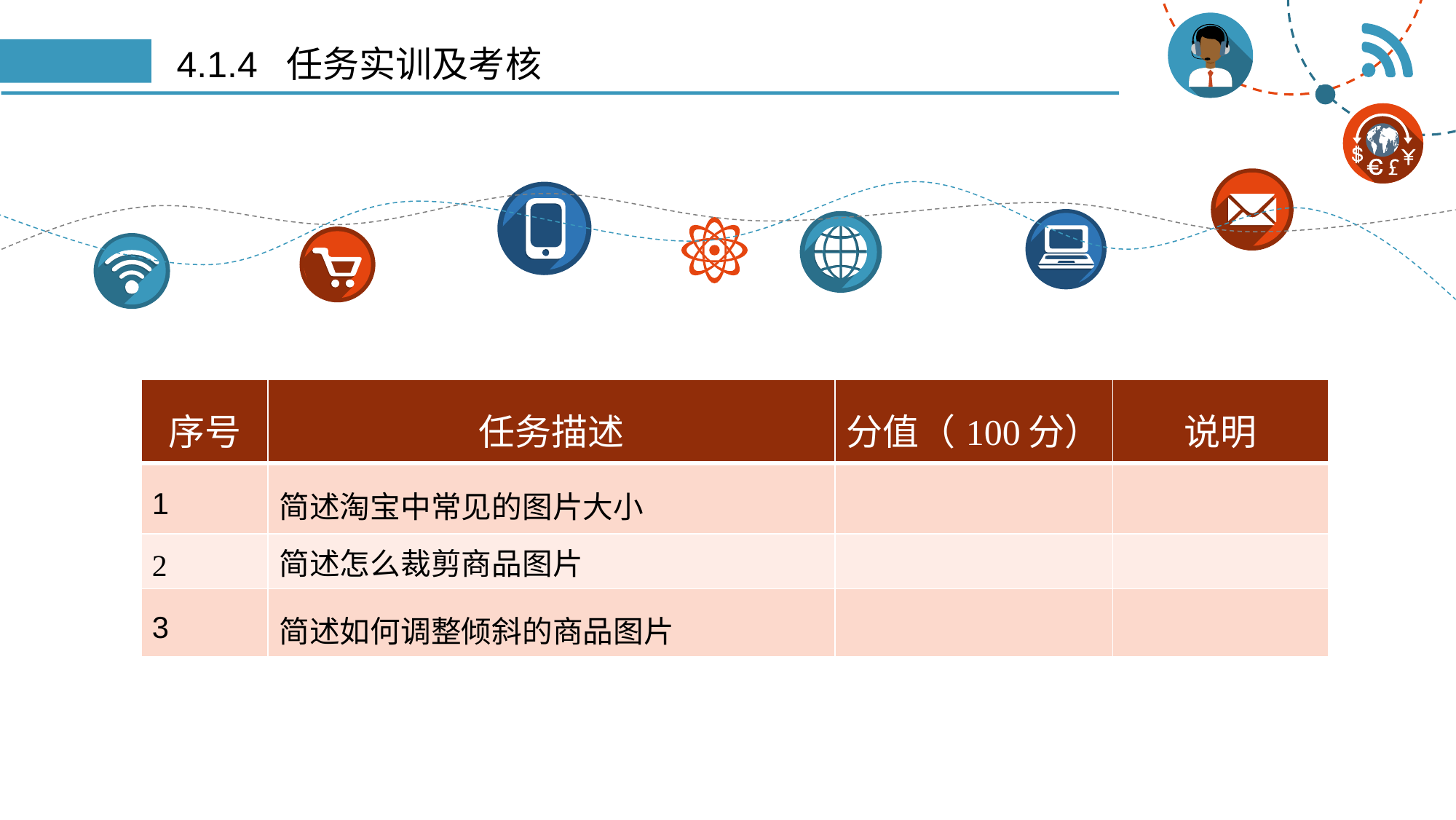

# 4.1.4  任务实训及考核

| 序号 | 任务描述 | 分值（100分） | 说明 |
| --- | --- | --- | --- |
| 1 | 简述淘宝中常见的图片大小 |  |  |
| 2 | 简述怎么裁剪商品图片 |  |  |
| 3 | 简述如何调整倾斜的商品图片 |  |  |